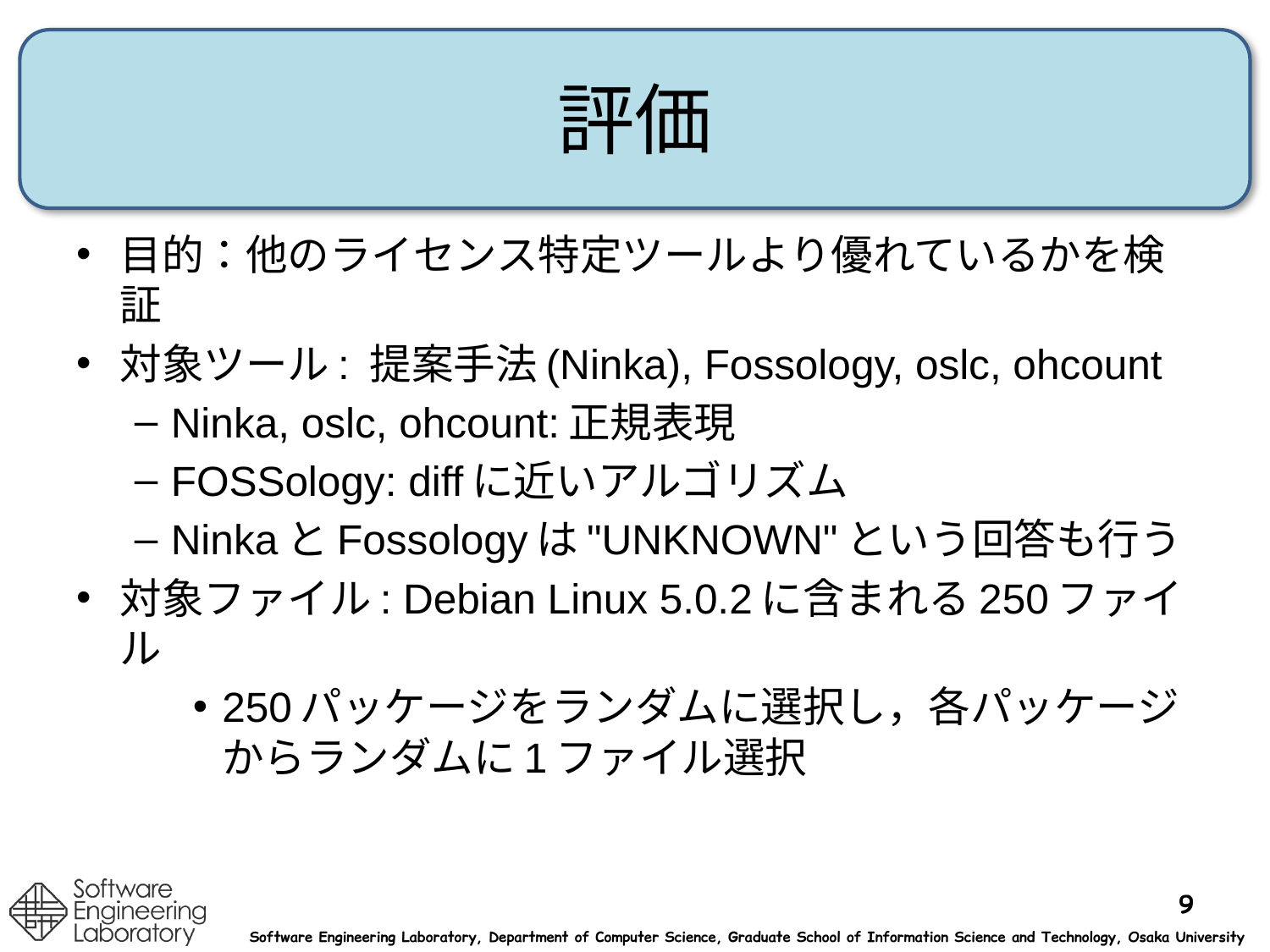

# 評価
目的：他のライセンス特定ツールより優れているかを検証
対象ツール: 提案手法(Ninka), Fossology, oslc, ohcount
Ninka, oslc, ohcount:正規表現
FOSSology: diffに近いアルゴリズム
NinkaとFossologyは"UNKNOWN"という回答も行う
対象ファイル: Debian Linux 5.0.2に含まれる250ファイル
250パッケージをランダムに選択し，各パッケージからランダムに1ファイル選択
9